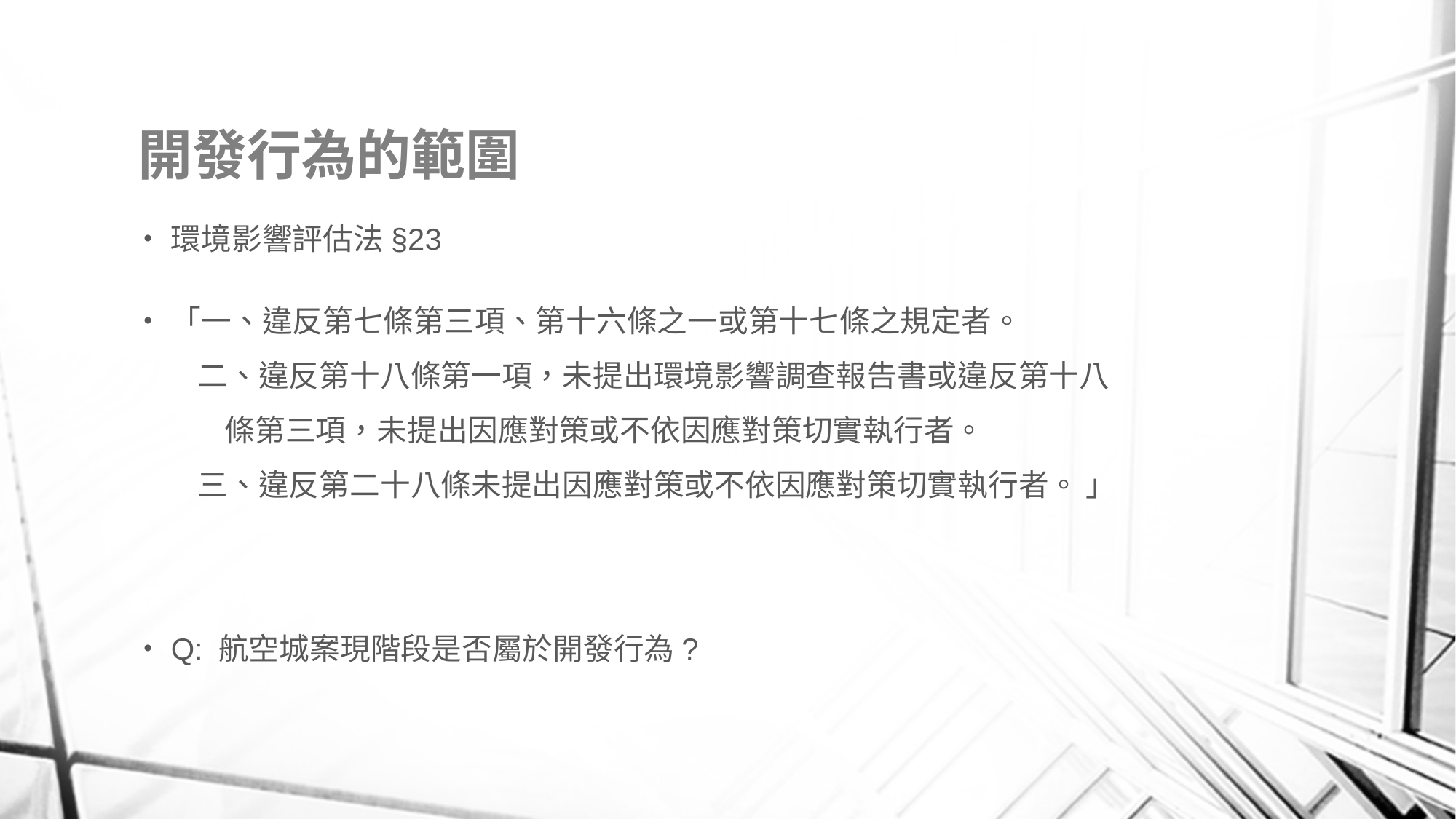

# 開發行為的範圍
環境影響評估法§23
「一、違反第七條第三項、第十六條之一或第十七條之規定者。
    二、違反第十八條第一項，未提出環境影響調查報告書或違反第十八
        條第三項，未提出因應對策或不依因應對策切實執行者。
    三、違反第二十八條未提出因應對策或不依因應對策切實執行者。 」

Q: 航空城案現階段是否屬於開發行為?